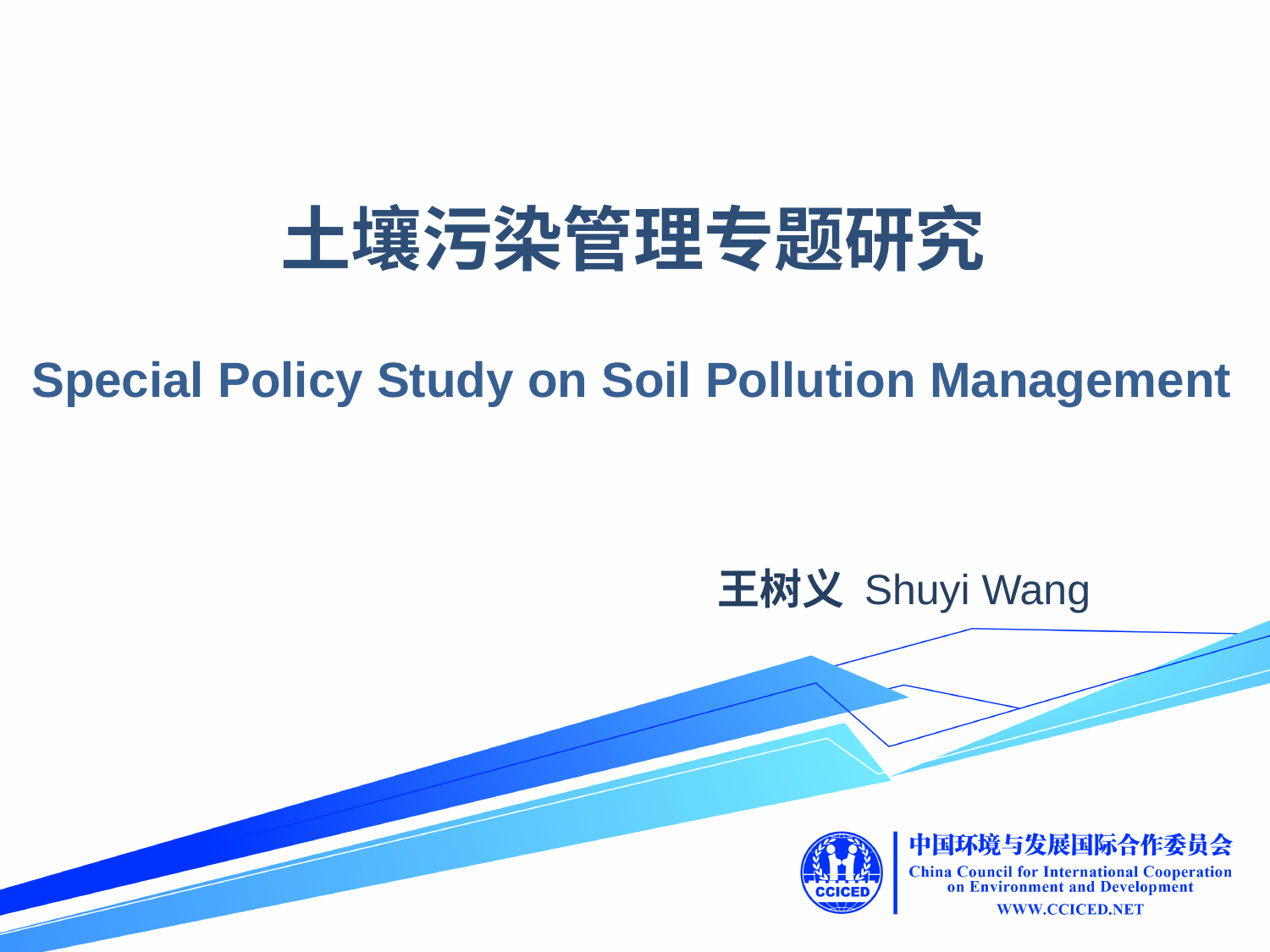

土壤污染管理专题研究
Special Policy Study on Soil Pollution Management
王树义 Shuyi Wang